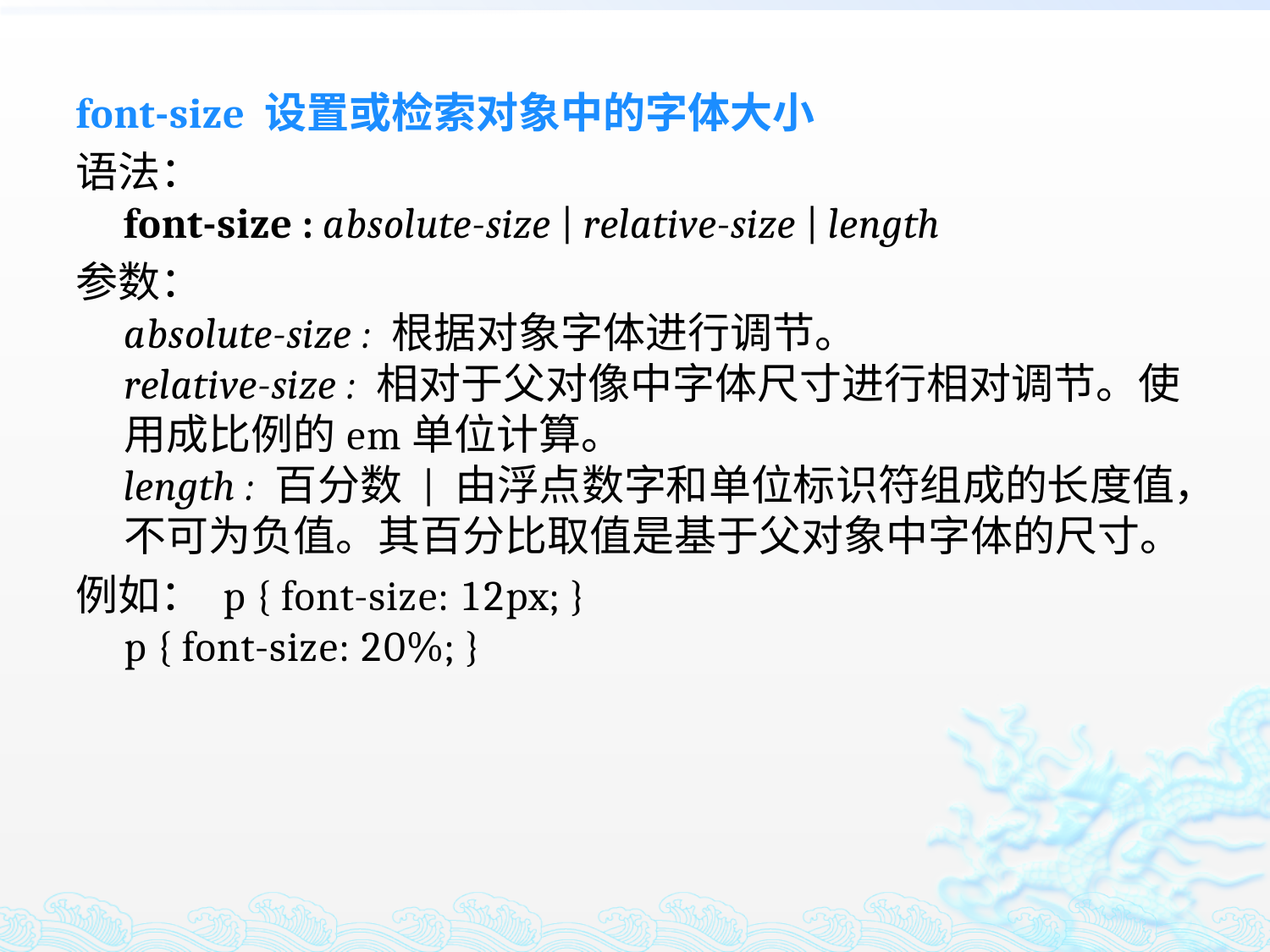

font-size 设置或检索对象中的字体大小
语法：
font-size : absolute-size | relative-size | length
参数：
absolute-size : 根据对象字体进行调节。
relative-size : 相对于父对像中字体尺寸进行相对调节。使用成比例的em单位计算。
length : 百分数 | 由浮点数字和单位标识符组成的长度值，不可为负值。其百分比取值是基于父对象中字体的尺寸。
例如： p { font-size: 12px; }
p { font-size: 20%; }